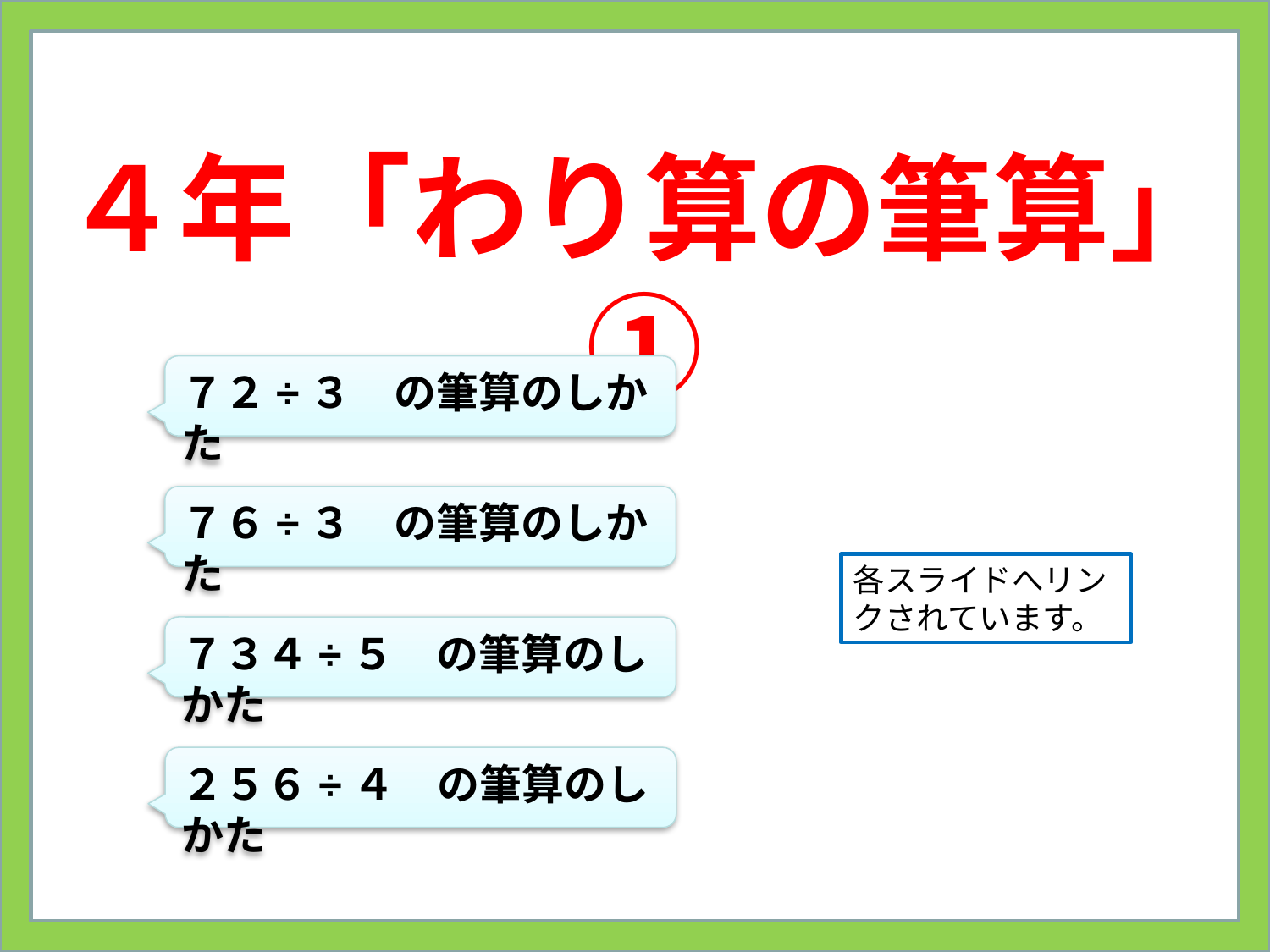

# ４年「わり算の筆算」①
７２÷３　の筆算のしかた
７６÷３　の筆算のしかた
各スライドへリンクされています。
７３４÷５　の筆算のしかた
２５６÷４　の筆算のしかた